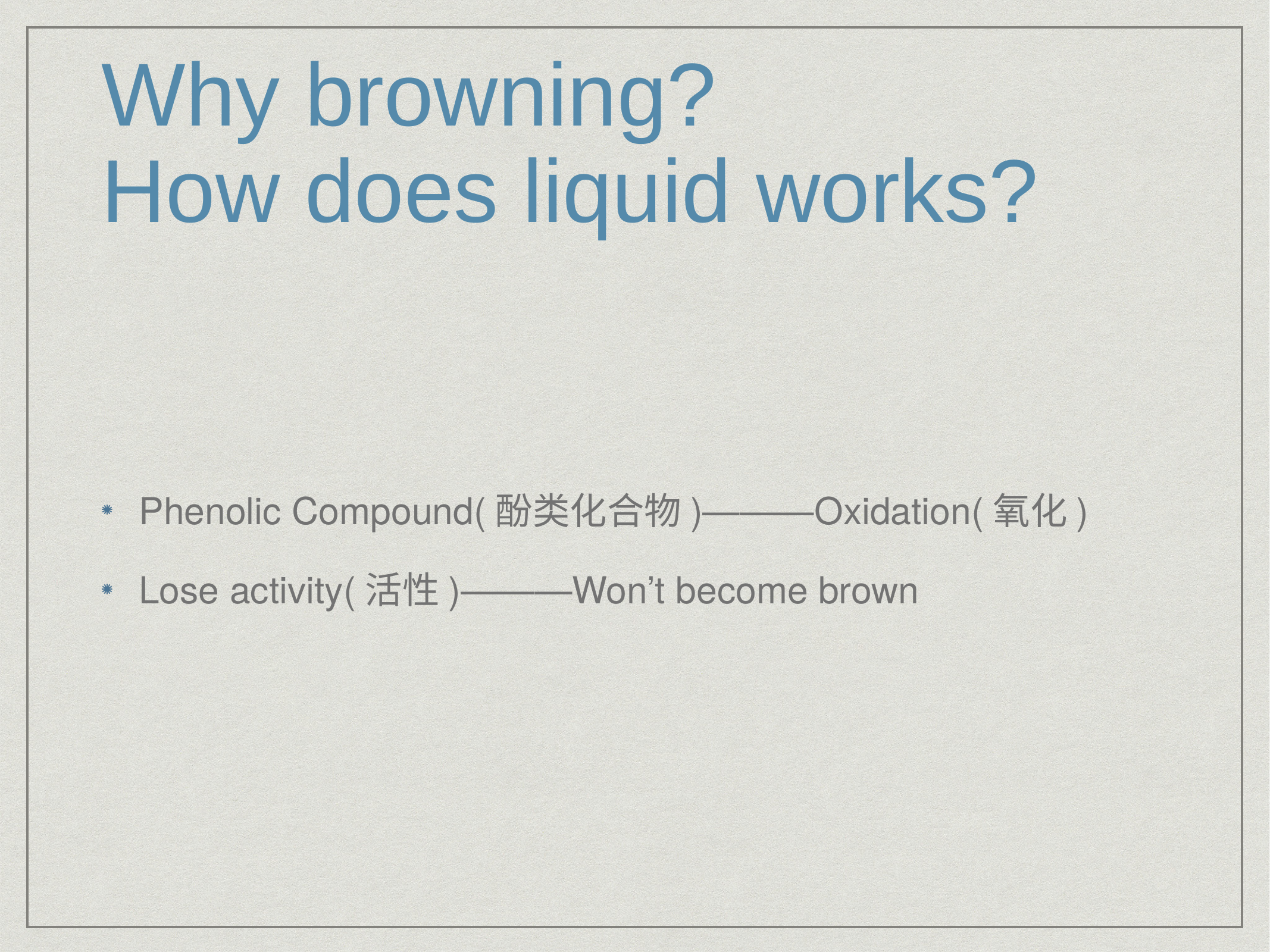

# Why browning?
How does liquid works?
Phenolic Compound(酚类化合物)———Oxidation(氧化)
Lose activity(活性)———Won’t become brown